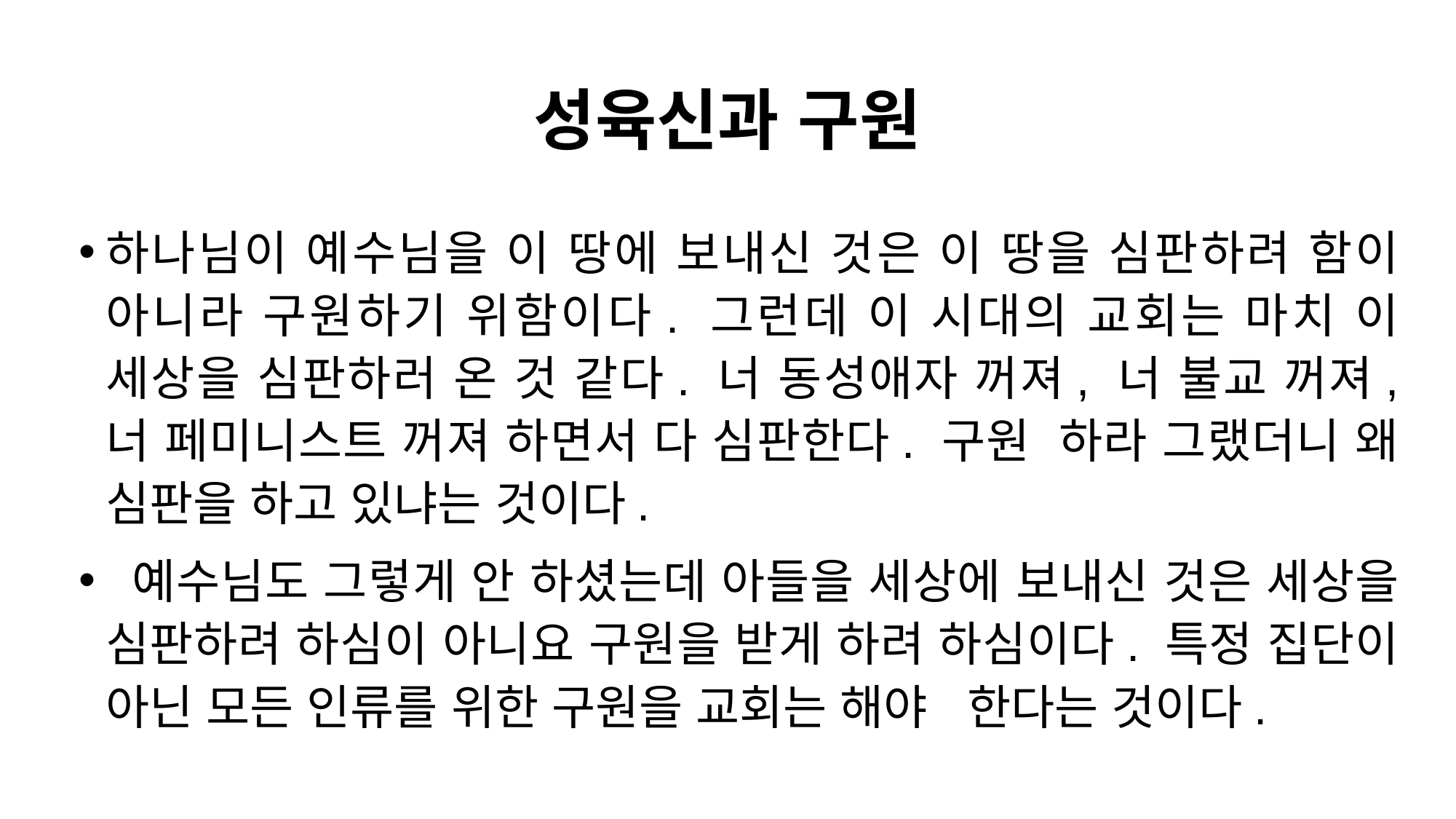

# 성육신과 구원
하나님이 예수님을 이 땅에 보내신 것은 이 땅을 심판하려 함이 아니라 구원하기 위함이다. 그런데 이 시대의 교회는 마치 이 세상을 심판하러 온 것 같다. 너 동성애자 꺼져, 너 불교 꺼져, 너 페미니스트 꺼져 하면서 다 심판한다. 구원  하라 그랬더니 왜 심판을 하고 있냐는 것이다.
 예수님도 그렇게 안 하셨는데 아들을 세상에 보내신 것은 세상을 심판하려 하심이 아니요 구원을 받게 하려 하심이다. 특정 집단이 아닌 모든 인류를 위한 구원을 교회는 해야   한다는 것이다.